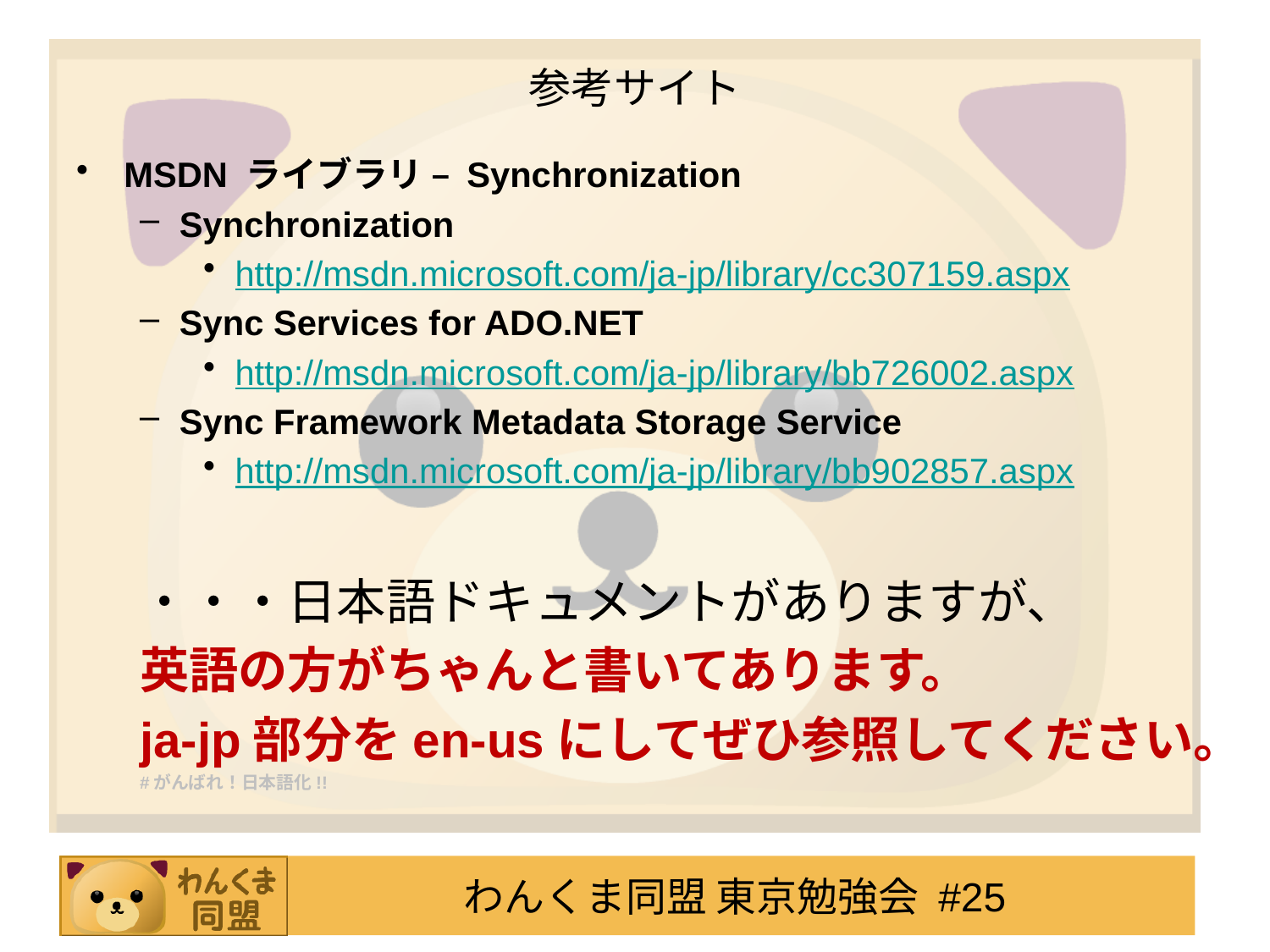

# 参考サイト
MSDN ライブラリ – Synchronization
Synchronization
http://msdn.microsoft.com/ja-jp/library/cc307159.aspx
Sync Services for ADO.NET
http://msdn.microsoft.com/ja-jp/library/bb726002.aspx
Sync Framework Metadata Storage Service
http://msdn.microsoft.com/ja-jp/library/bb902857.aspx

・・・日本語ドキュメントがありますが、
英語の方がちゃんと書いてあります。
ja-jp部分をen-usにしてぜひ参照してください。
#がんばれ！日本語化!!